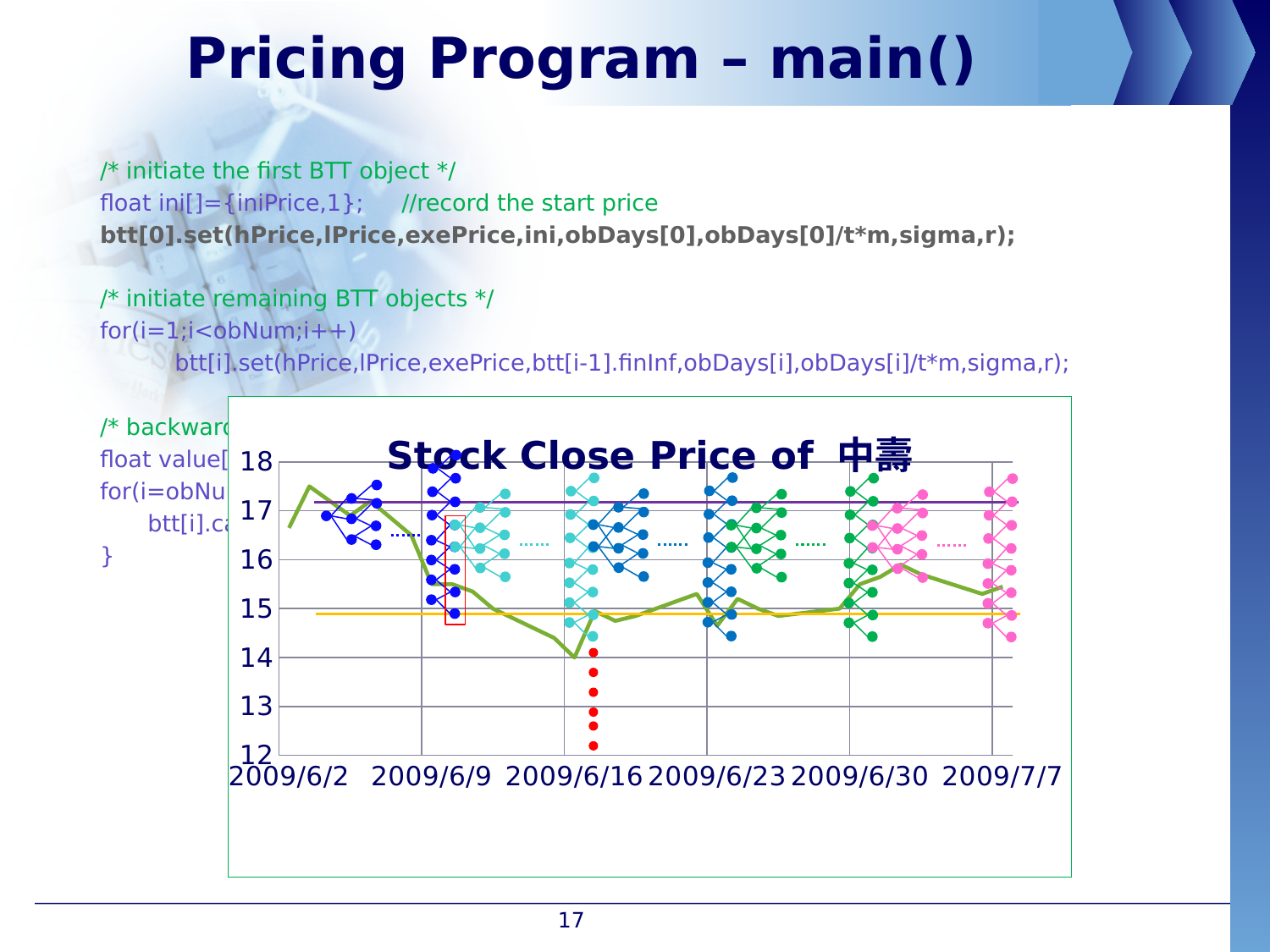

# Pricing Program – main()
/* initiate the first BTT object */
float ini[]={iniPrice,1};	//record the start price
btt[0].set(hPrice,lPrice,exePrice,ini,obDays[0],obDays[0]/t*m,sigma,r);

/* initiate remaining BTT objects */
for(i=1;i<obNum;i++)
	btt[i].set(hPrice,lPrice,exePrice,btt[i-1].finInf,obDays[i],obDays[i]/t*m,sigma,r);

/* backward induction */
float value[1000][2]={0}; 	//record the values in first term
for(i=obNum-1;i>=0;i--){
	btt[i].calculate(value);
}

### Chart:

| Category | Stock Close Price of 中壽 |
|---|---|
| 40001 | 15.450000000000006 |
| 40000 | 15.3 |
| 39997 | 15.7 |
| 39996 | 15.9 |
| 39995 | 15.65 |
| 39994 | 15.5 |
| 39993 | 15.0 |
| 39990 | 14.85000000000001 |
| 39989 | 15.0 |
| 39988 | 15.2 |
| 39987 | 14.65 |
| 39986 | 15.3 |
| 39983 | 14.85000000000001 |
| 39982 | 14.75 |
| 39981 | 14.950000000000006 |
| 39980 | 14.0 |
| 39979 | 14.4 |
| 39976 | 15.0 |
| 39975 | 15.35000000000001 |
| 39974 | 15.5 |
| 39973 | 15.5 |
| 39972 | 16.5 |
| 39970 | 17.2 |
| 39969 | 16.9 |
| 39968 | 17.2 |
| 39967 | 17.5 |
| 39966 | 16.65 |

17